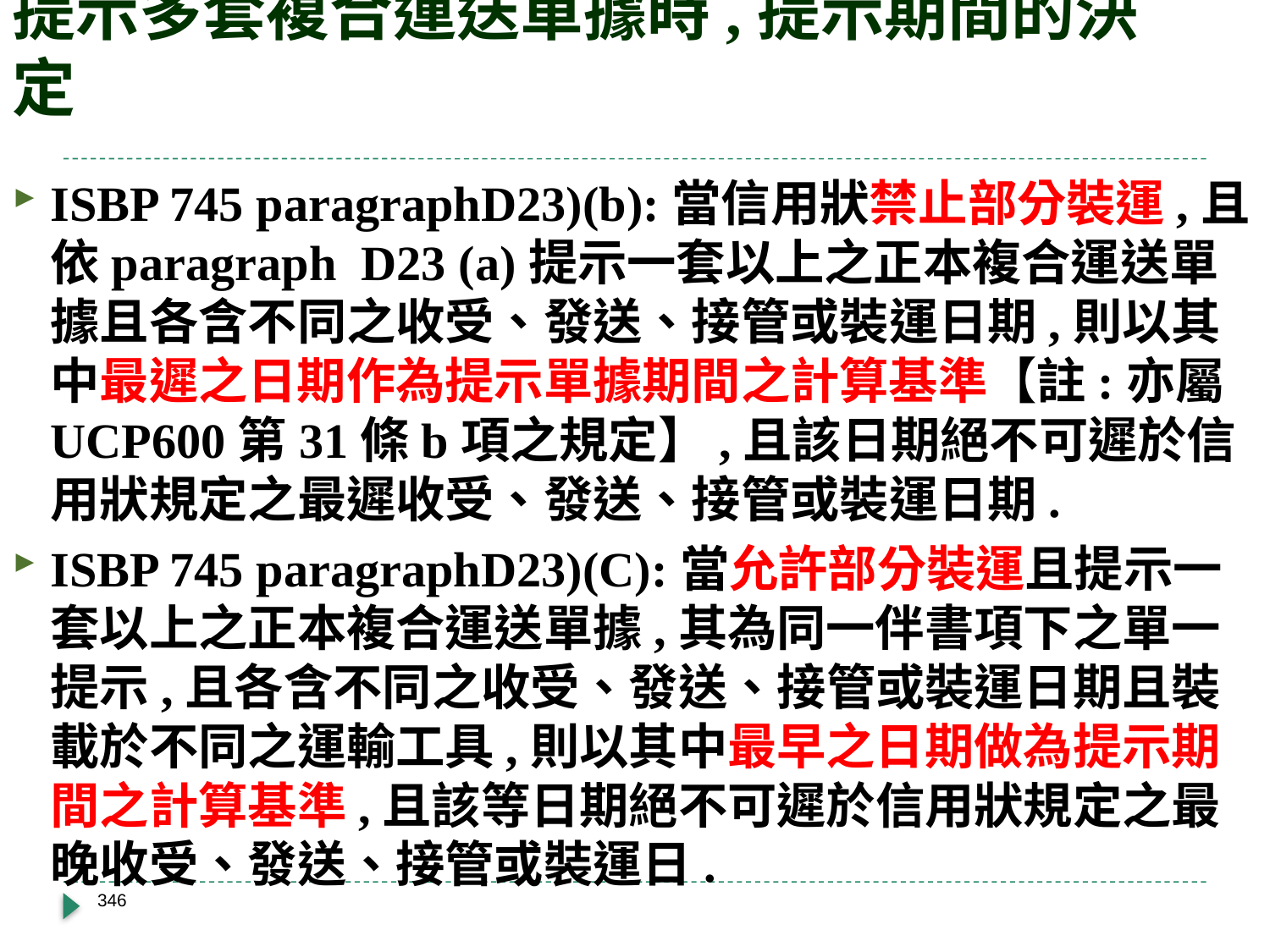

# 提示多套複合運送單據時,提示期間的決定
ISBP 745 paragraphD23)(b):當信用狀禁止部分裝運,且依paragraph  D23 (a)提示一套以上之正本複合運送單據且各含不同之收受、發送、接管或裝運日期,則以其中最遲之日期作為提示單據期間之計算基準【註:亦屬UCP600第31條b項之規定】,且該日期絕不可遲於信用狀規定之最遲收受、發送、接管或裝運日期.
ISBP 745 paragraphD23)(C):當允許部分裝運且提示一套以上之正本複合運送單據,其為同一伴書項下之單一提示,且各含不同之收受、發送、接管或裝運日期且裝載於不同之運輸工具,則以其中最早之日期做為提示期間之計算基準,且該等日期絕不可遲於信用狀規定之最晚收受、發送、接管或裝運日.
346